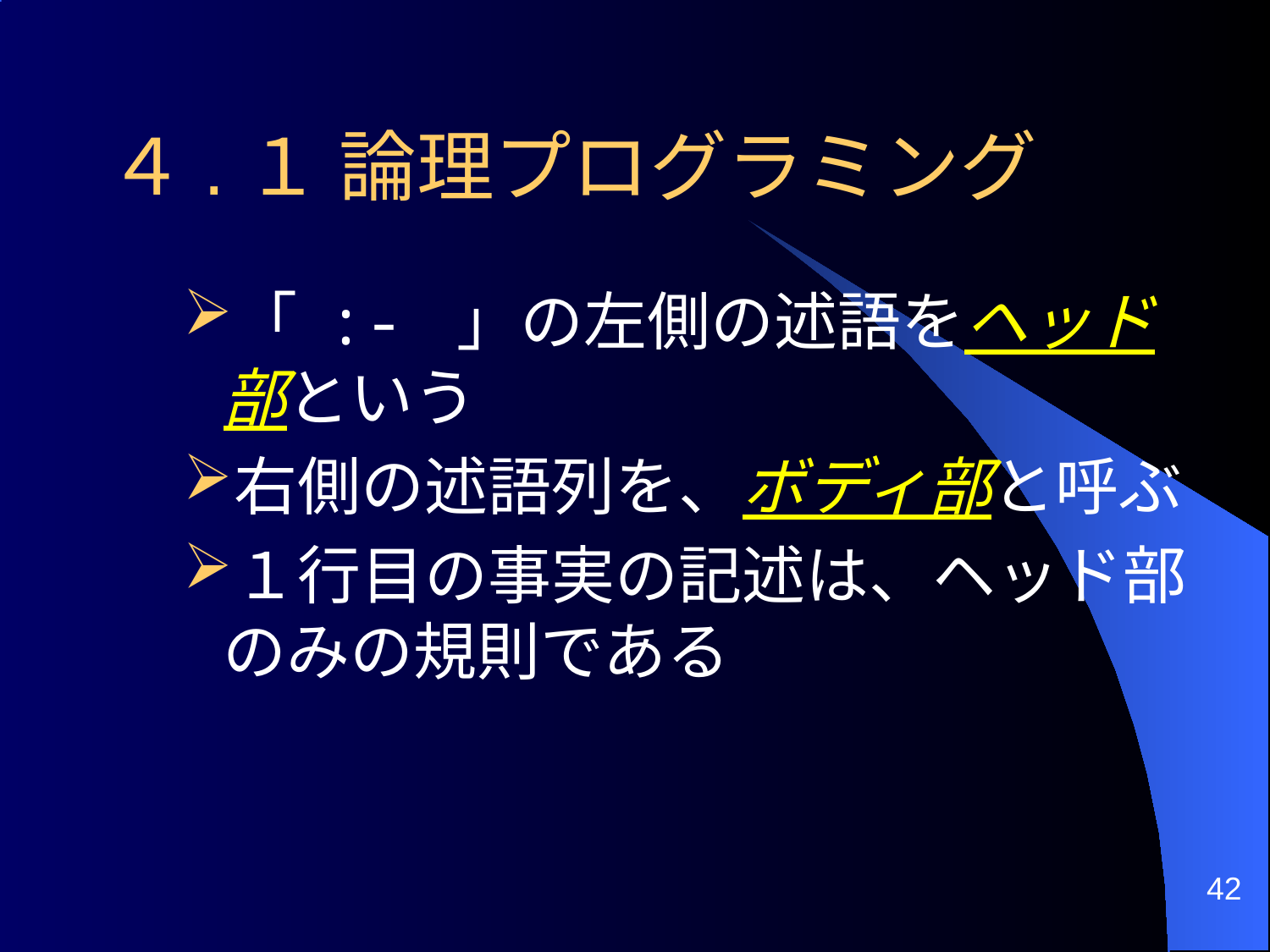

# ４.１ 論理プログラミング
「 :- 」の左側の述語をヘッド部という
右側の述語列を、ボディ部と呼ぶ
１行目の事実の記述は、ヘッド部のみの規則である
42